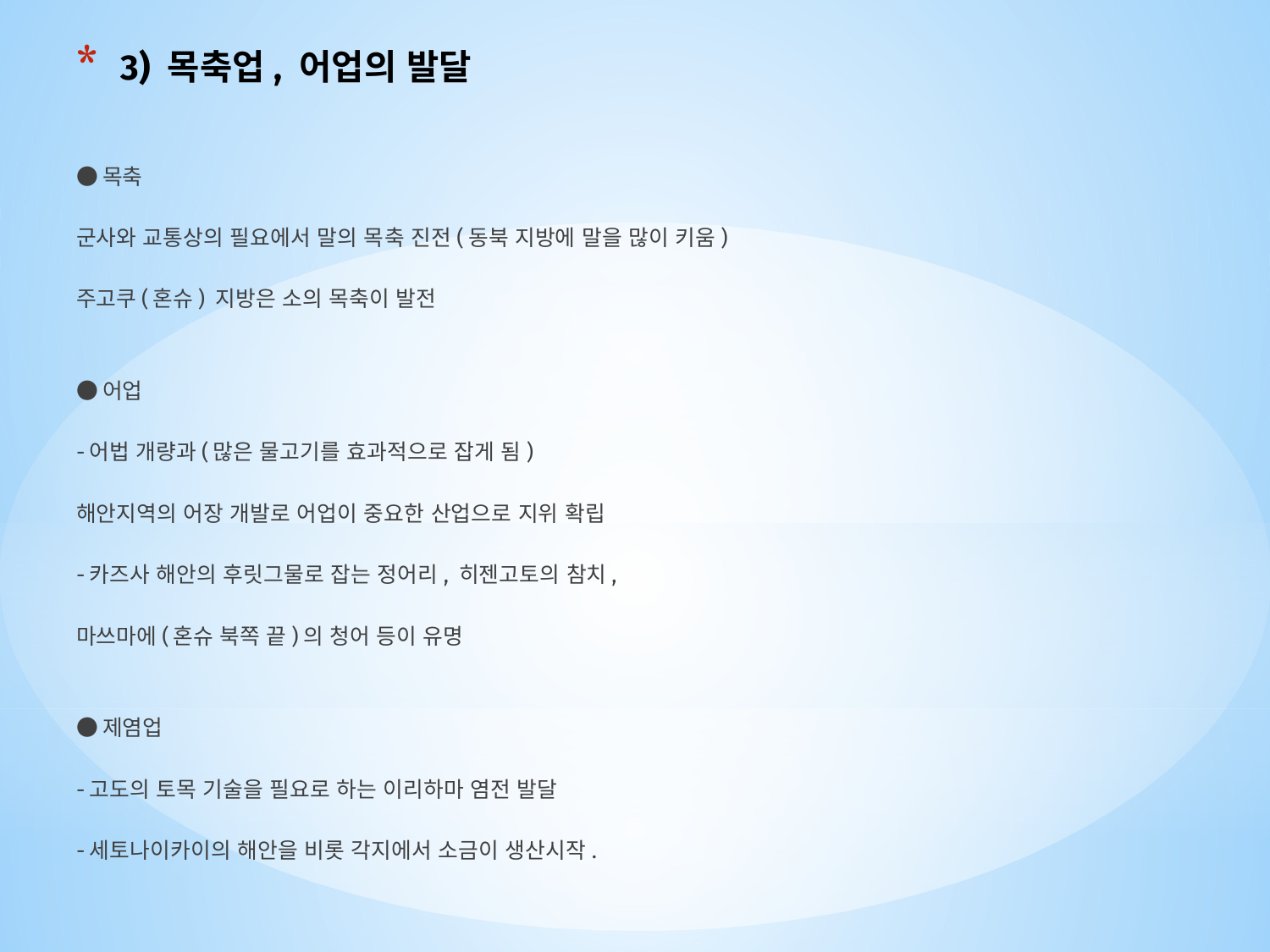

# 3) 목축업, 어업의 발달
●목축

군사와 교통상의 필요에서 말의 목축 진전(동북 지방에 말을 많이 키움)

주고쿠(혼슈) 지방은 소의 목축이 발전

●어업

-어법 개량과(많은 물고기를 효과적으로 잡게 됨)

해안지역의 어장 개발로 어업이 중요한 산업으로 지위 확립

-카즈사 해안의 후릿그물로 잡는 정어리, 히젠고토의 참치,

마쓰마에(혼슈 북쪽 끝)의 청어 등이 유명

●제염업

-고도의 토목 기술을 필요로 하는 이리하마 염전 발달

-세토나이카이의 해안을 비롯 각지에서 소금이 생산시작.